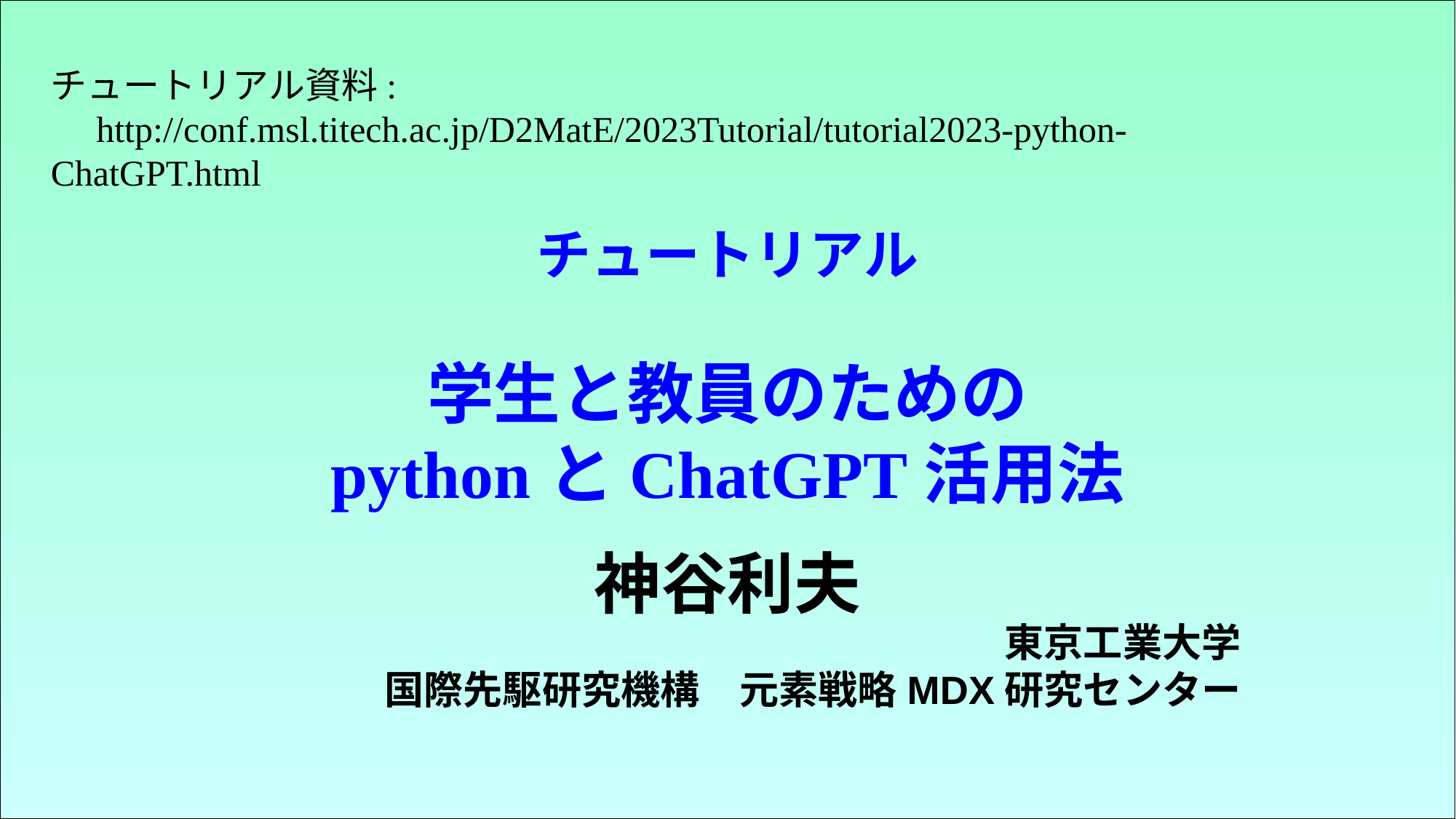

チュートリアル資料:
     http://conf.msl.titech.ac.jp/D2MatE/2023Tutorial/tutorial2023-python-ChatGPT.html
# チュートリアル 学生と教員のための pythonとChatGPT活用法
神谷利夫
東京工業大学
国際先駆研究機構　元素戦略MDX研究センター